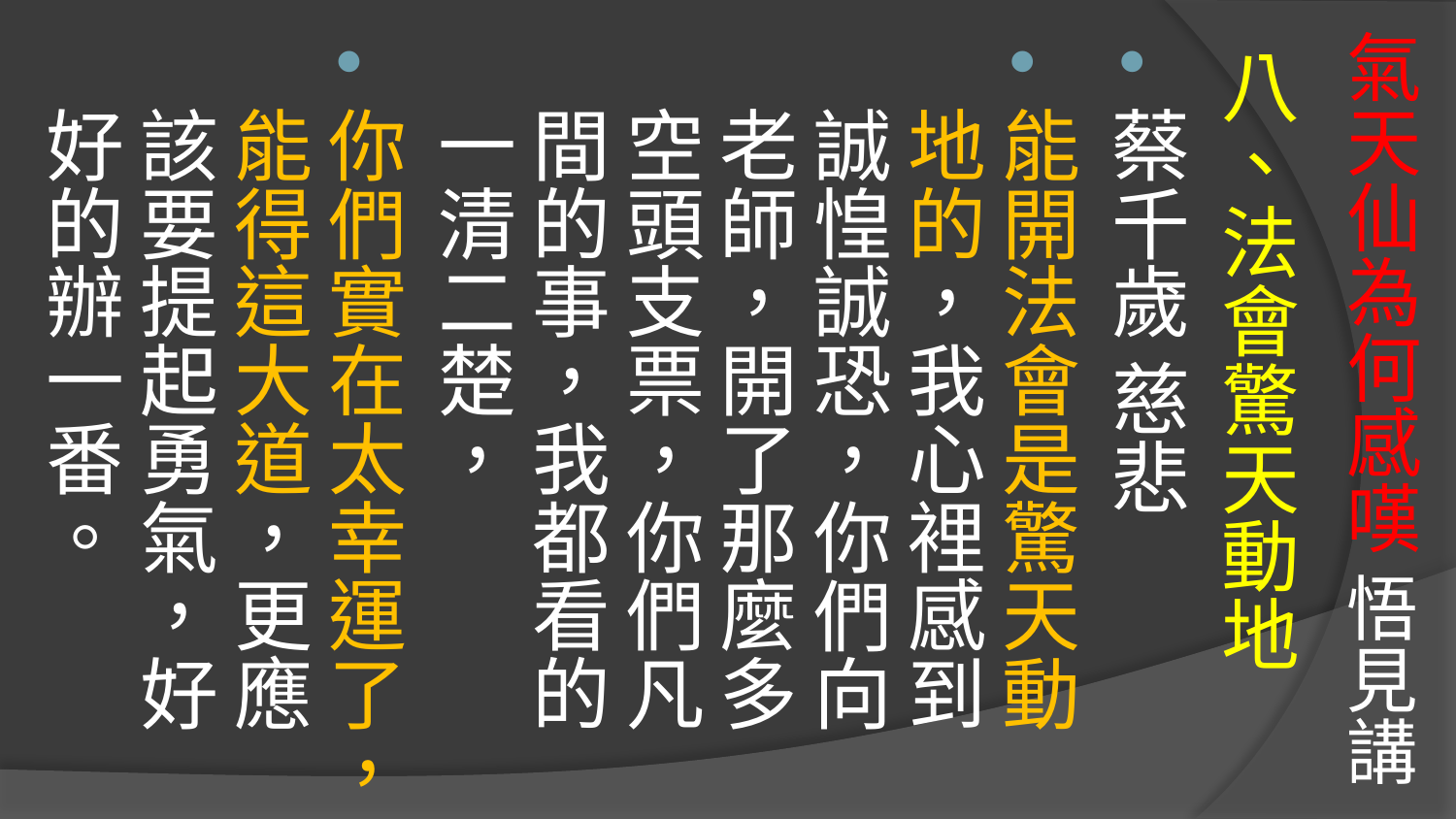

# 氣天仙為何感嘆 悟見講
八、法會驚天動地
蔡千歲 慈悲
能開法會是驚天動地的，我心裡感到誠惶誠恐，你們向 老師，開了那麼多空頭支票，你們凡間的事，我都看的一清二楚，
你們實在太幸運了，能得這大道，更應該要提起勇氣，好好的辦一番。